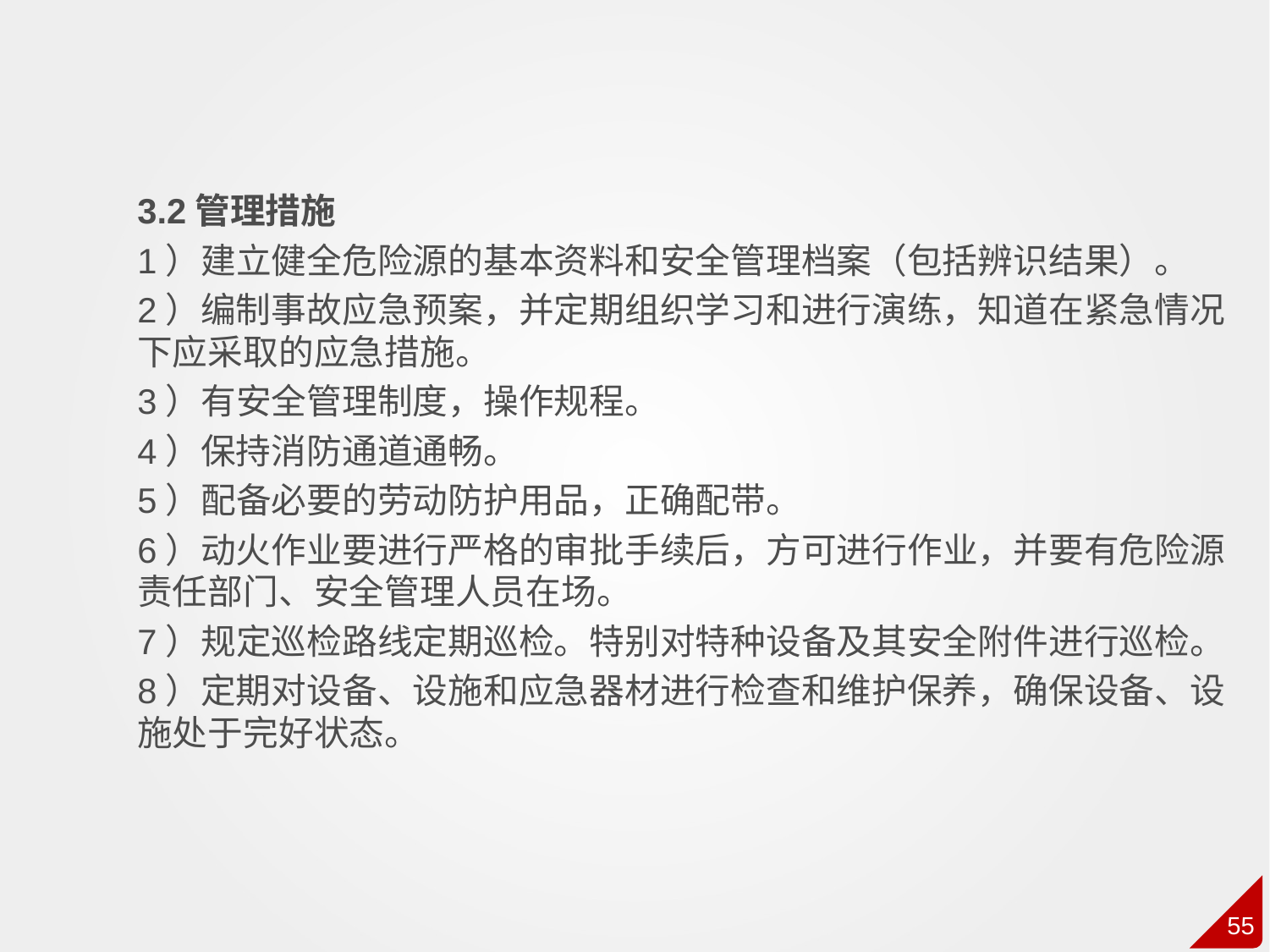

3.2管理措施
1）建立健全危险源的基本资料和安全管理档案（包括辨识结果）。
2）编制事故应急预案，并定期组织学习和进行演练，知道在紧急情况下应采取的应急措施。
3）有安全管理制度，操作规程。
4）保持消防通道通畅。
5）配备必要的劳动防护用品，正确配带。
6）动火作业要进行严格的审批手续后，方可进行作业，并要有危险源责任部门、安全管理人员在场。
7）规定巡检路线定期巡检。特别对特种设备及其安全附件进行巡检。
8）定期对设备、设施和应急器材进行检查和维护保养，确保设备、设施处于完好状态。